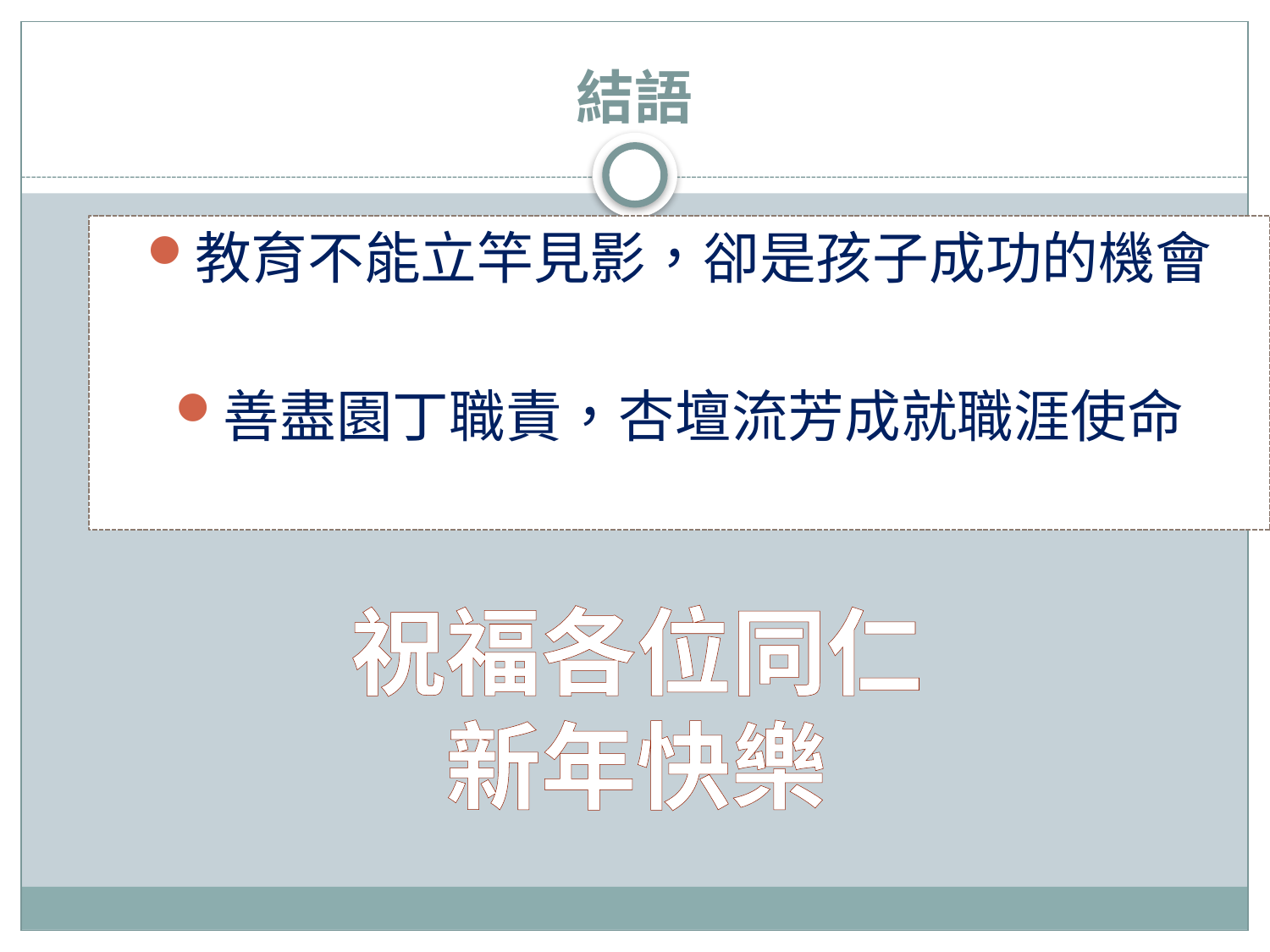

# 結語
教育不能立竿見影，卻是孩子成功的機會

善盡園丁職責，杏壇流芳成就職涯使命

祝福各位同仁
新年快樂